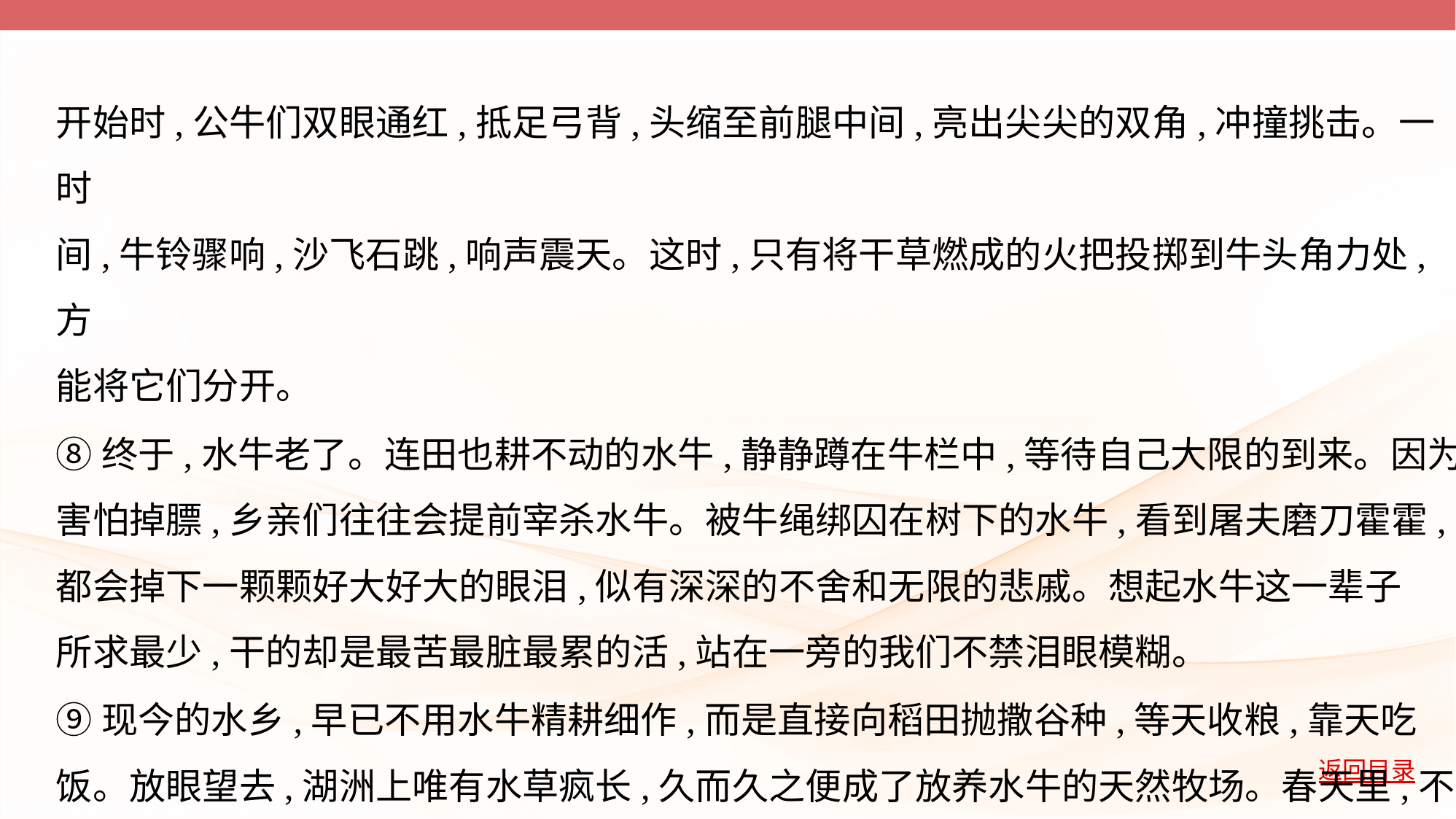

开始时,公牛们双眼通红,抵足弓背,头缩至前腿中间,亮出尖尖的双角,冲撞挑击。一时
间,牛铃骤响,沙飞石跳,响声震天。这时,只有将干草燃成的火把投掷到牛头角力处,方
能将它们分开。
⑧终于,水牛老了。连田也耕不动的水牛,静静蹲在牛栏中,等待自己大限的到来。因为
害怕掉膘,乡亲们往往会提前宰杀水牛。被牛绳绑囚在树下的水牛,看到屠夫磨刀霍霍,
都会掉下一颗颗好大好大的眼泪,似有深深的不舍和无限的悲戚。想起水牛这一辈子
所求最少,干的却是最苦最脏最累的活,站在一旁的我们不禁泪眼模糊。
⑨现今的水乡,早已不用水牛精耕细作,而是直接向稻田抛撒谷种,等天收粮,靠天吃
饭。放眼望去,湖洲上唯有水草疯长,久而久之便成了放养水牛的天然牧场。春天里,不
再耕田的水牛被赶至牧场,脖子上换上了刻有记号的新铃铛,直到冬天才各自牵回。一